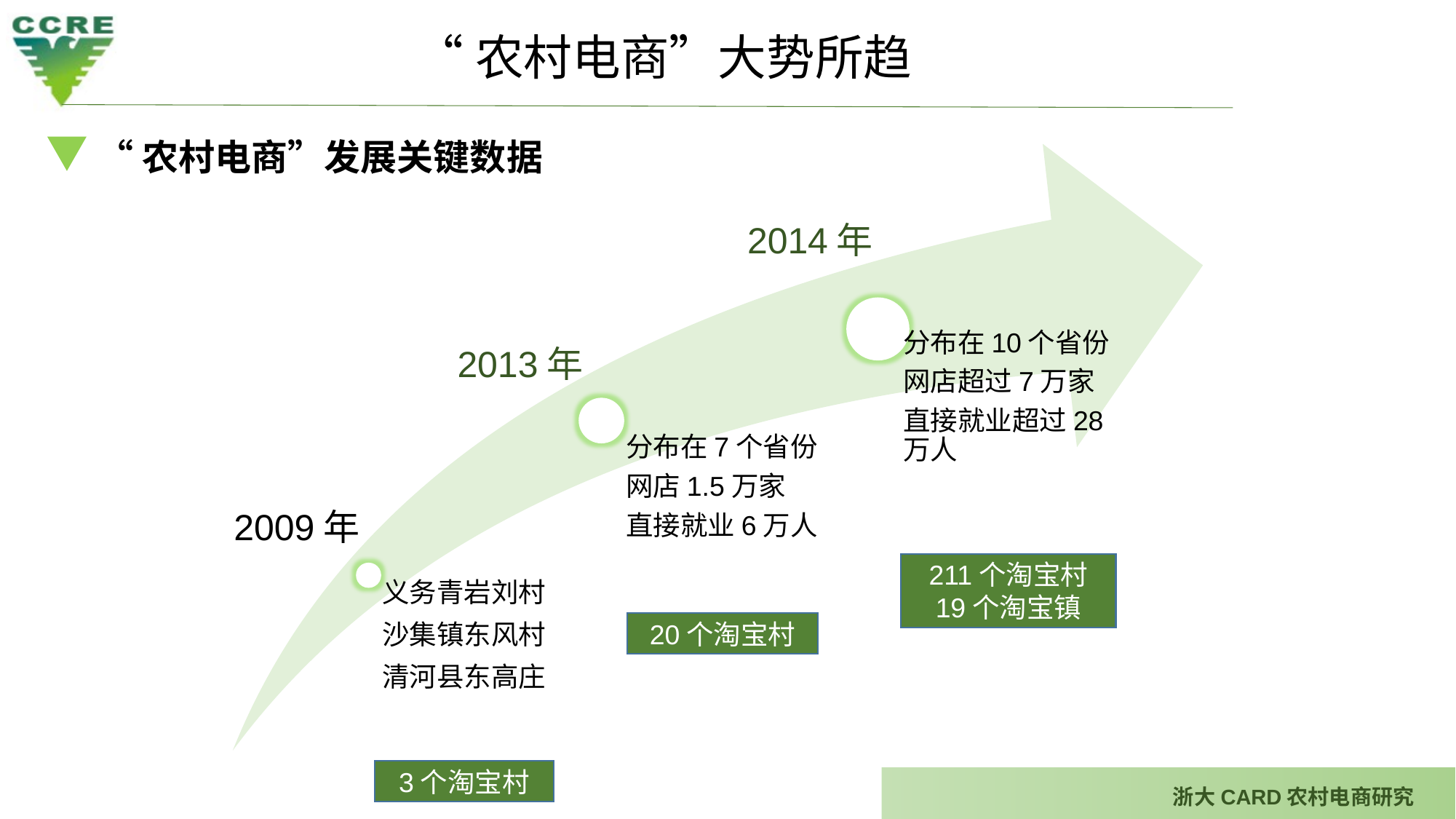

“农村电商”大势所趋
义务青岩刘村
沙集镇东风村
清河县东高庄
分布在7个省份
网店1.5万家
直接就业6万人
分布在10个省份
网店超过7万家
直接就业超过28万人
“农村电商”发展关键数据

2014年
2013年
2009年
211个淘宝村
19个淘宝镇
20个淘宝村
3个淘宝村